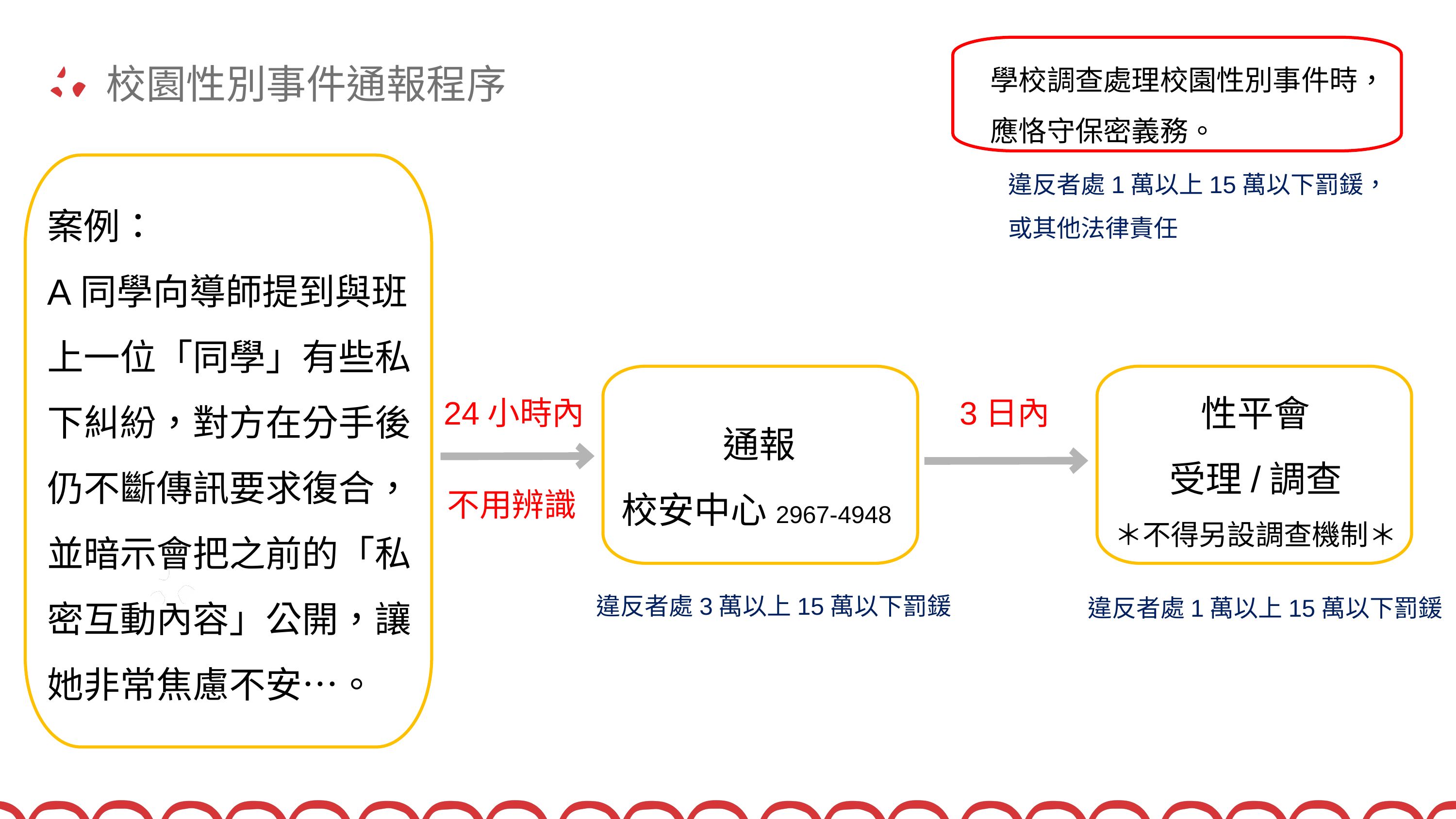

學校調查處理校園性別事件時，應恪守保密義務。
校園性別事件通報程序

違反者處1萬以上15萬以下罰鍰，或其他法律責任

案例：
A同學向導師提到與班上一位「同學」有些私下糾紛，對方在分手後仍不斷傳訊要求復合，並暗示會把之前的「私密互動內容」公開，讓她非常焦慮不安…。

性平會
受理/調查
＊不得另設調查機制＊
24小時內
3日內
通報
 校安中心2967-4948

不用辨識

違反者處3萬以上15萬以下罰鍰
違反者處1萬以上15萬以下罰鍰